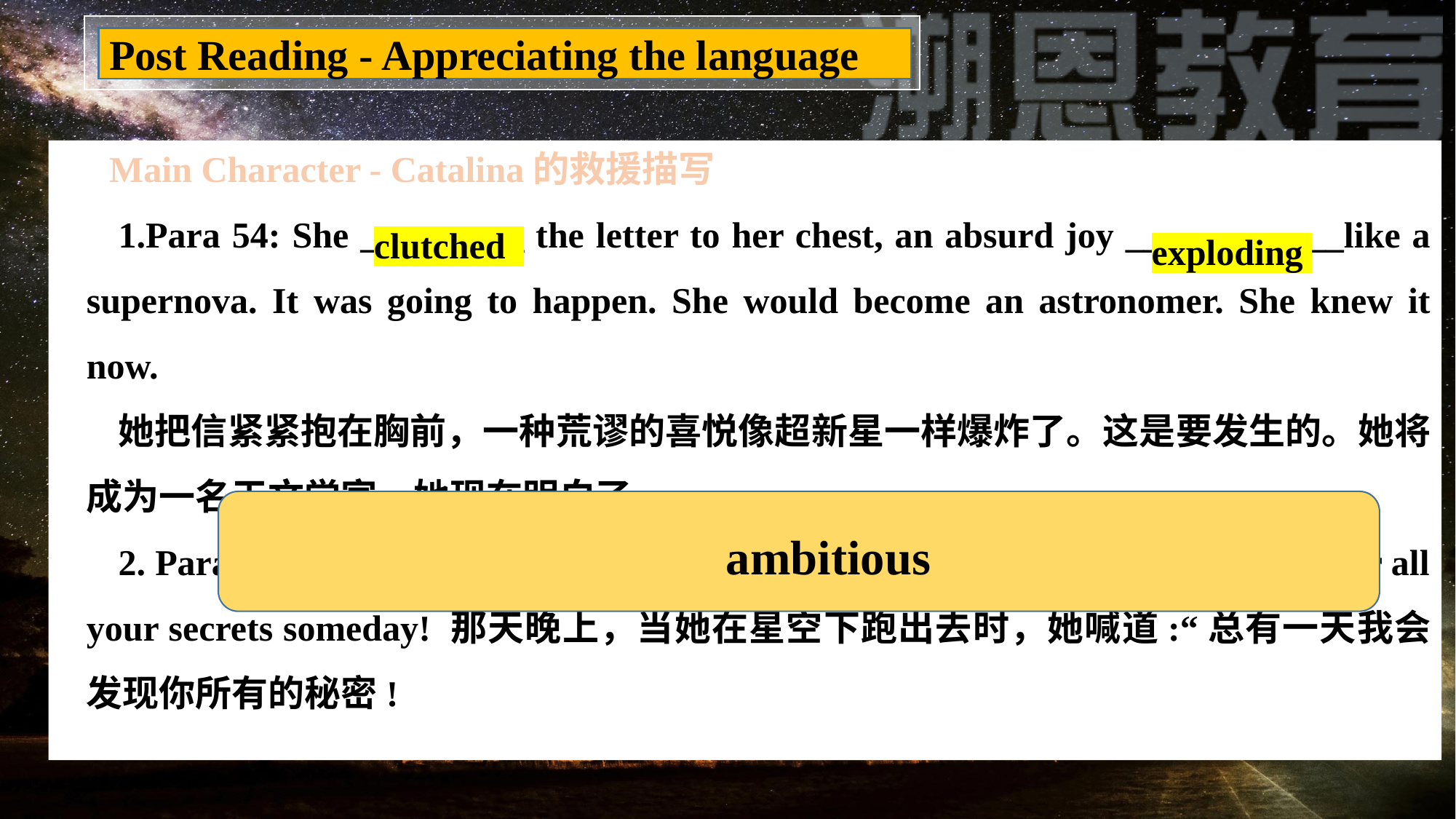

Post Reading - Appreciating the language

1.Para 54: She _________ the letter to her chest, an absurd joy ____________like a supernova. It was going to happen. She would become an astronomer. She knew it now.
她把信紧紧抱在胸前，一种荒谬的喜悦像超新星一样爆炸了。这是要发生的。她将成为一名天文学家。她现在明白了。
2. Para 55: That night, when she ran out under the stars, she called, “I’ll discover all your secrets someday! 那天晚上，当她在星空下跑出去时，她喊道:“总有一天我会发现你所有的秘密!
Main Character - Catalina的救援描写
clutched
exploding
ambitious